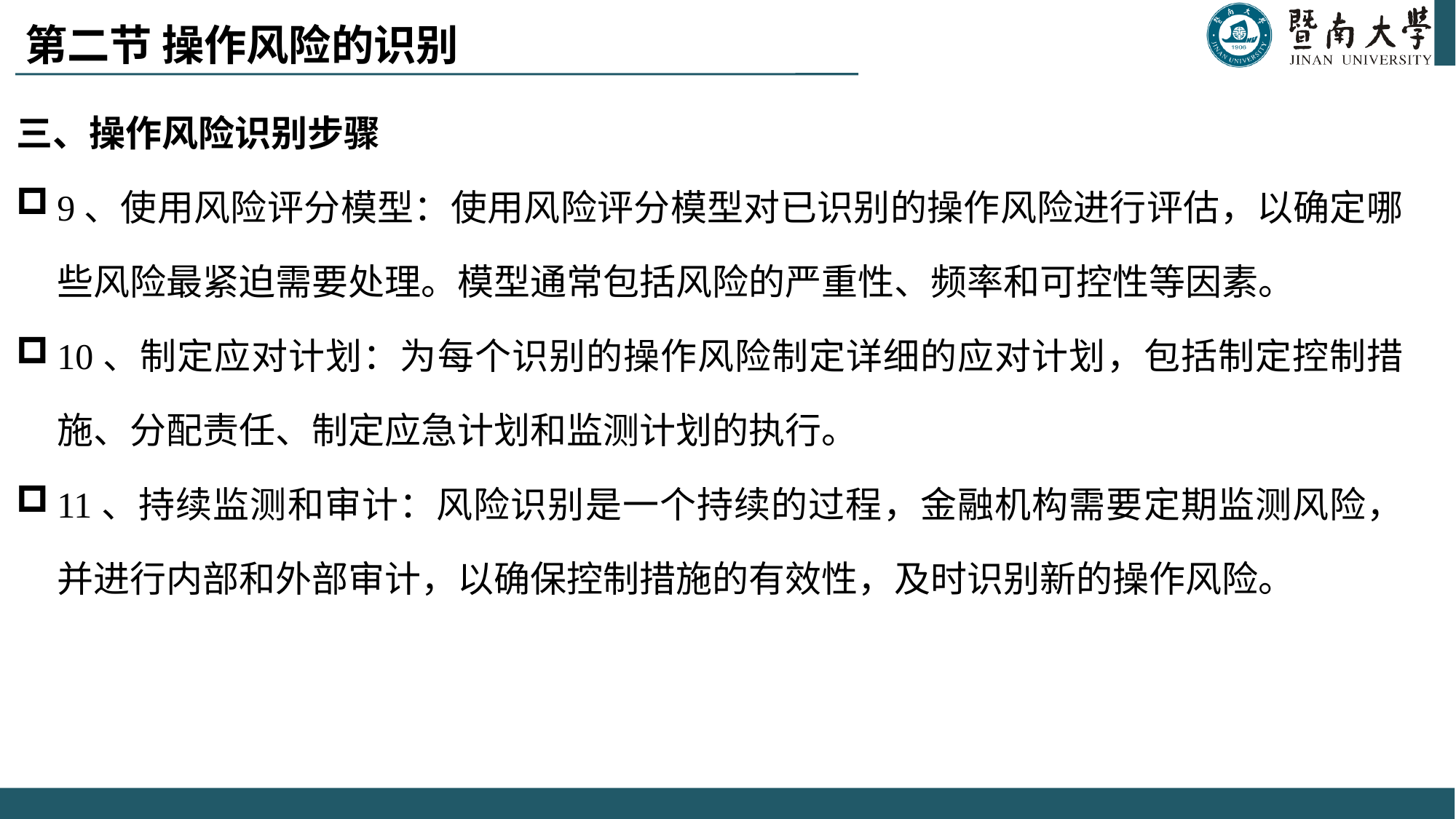

# 第二节 操作风险的识别
三、操作风险识别步骤
9、使用风险评分模型：使用风险评分模型对已识别的操作风险进行评估，以确定哪些风险最紧迫需要处理。模型通常包括风险的严重性、频率和可控性等因素。
10、制定应对计划：为每个识别的操作风险制定详细的应对计划，包括制定控制措施、分配责任、制定应急计划和监测计划的执行。
11、持续监测和审计：风险识别是一个持续的过程，金融机构需要定期监测风险，并进行内部和外部审计，以确保控制措施的有效性，及时识别新的操作风险。